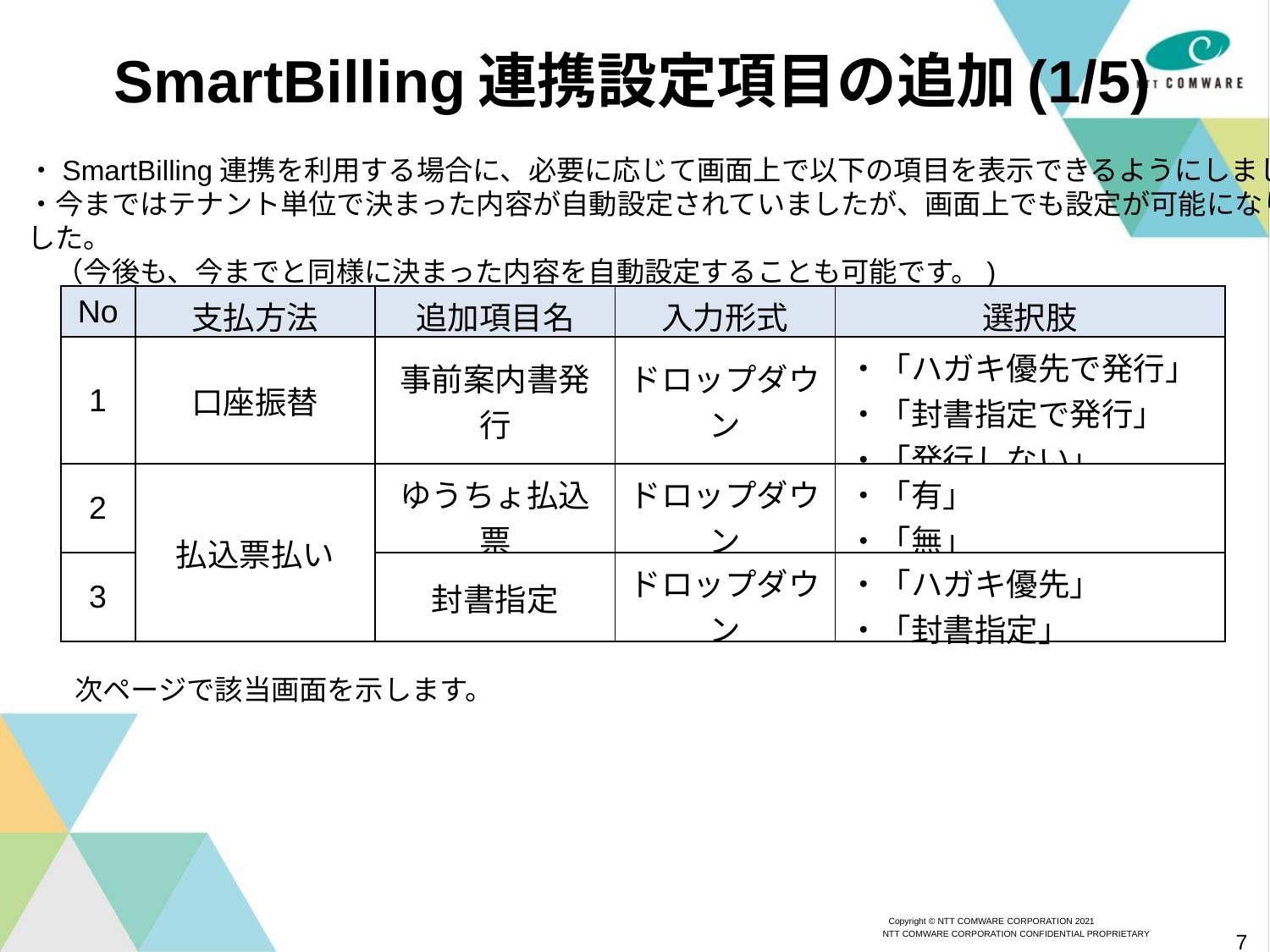

SmartBilling連携設定項目の追加(1/5)
・SmartBilling連携を利用する場合に、必要に応じて画面上で以下の項目を表示できるようにしました。
・今まではテナント単位で決まった内容が自動設定されていましたが、画面上でも設定が可能になりました。
　（今後も、今までと同様に決まった内容を自動設定することも可能です。)
| No | 支払方法 | 追加項目名 | 入力形式 | 選択肢 |
| --- | --- | --- | --- | --- |
| 1 | 口座振替 | 事前案内書発行 | ドロップダウン | ・「ハガキ優先で発行」 ・「封書指定で発行」 ・「発行しない」 |
| 2 | 払込票払い | ゆうちょ払込票 | ドロップダウン | ・「有」 ・「無」 |
| 3 |  | 封書指定 | ドロップダウン | ・「ハガキ優先」 ・「封書指定」 |
次ページで該当画面を示します。